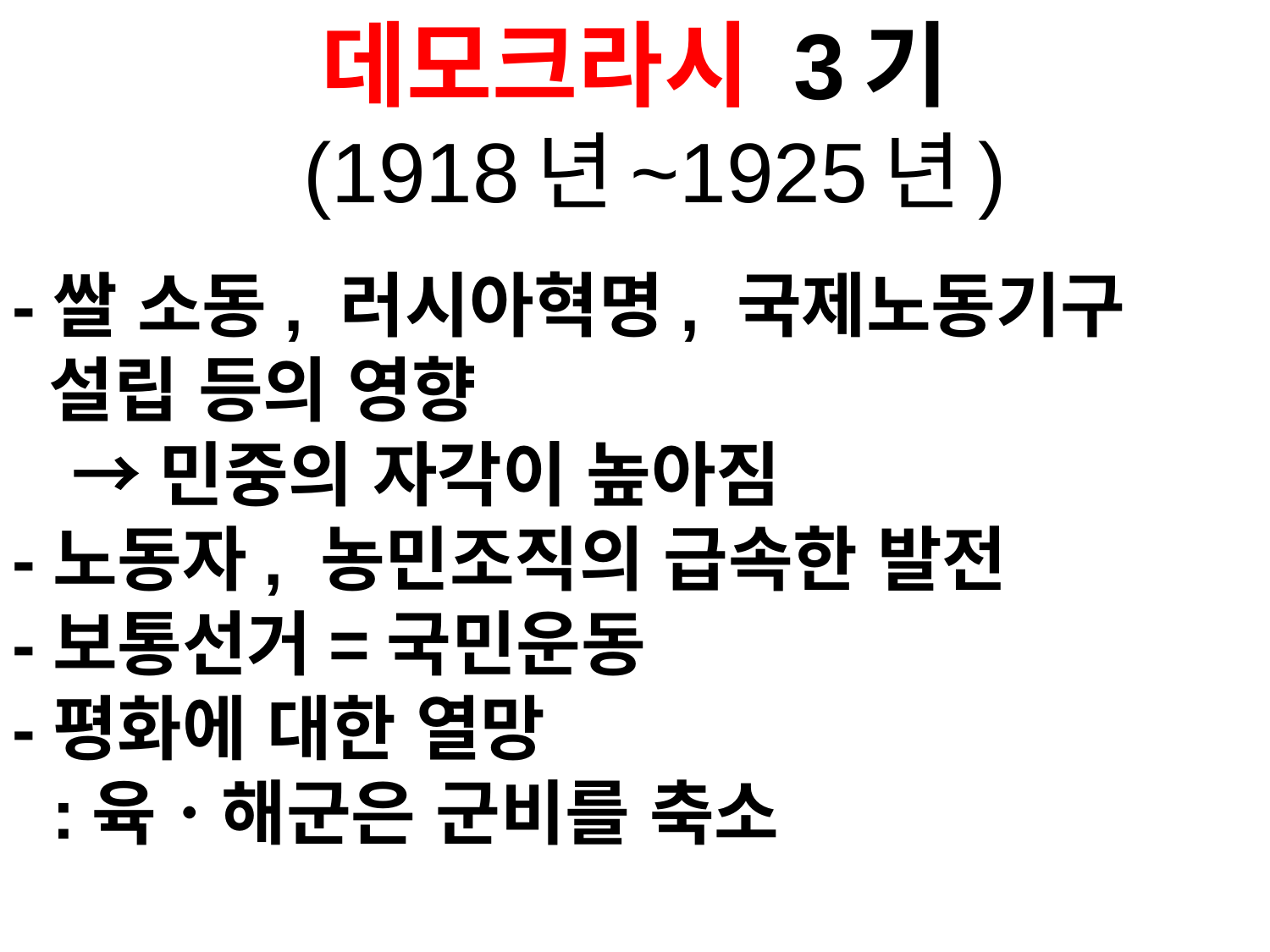

# 데모크라시 3기 (1918년~1925년)
-쌀 소동, 러시아혁명, 국제노동기구
 설립 등의 영향
   →민중의 자각이 높아짐
-노동자, 농민조직의 급속한 발전
-보통선거=국민운동
-평화에 대한 열망
  :육ㆍ해군은 군비를 축소